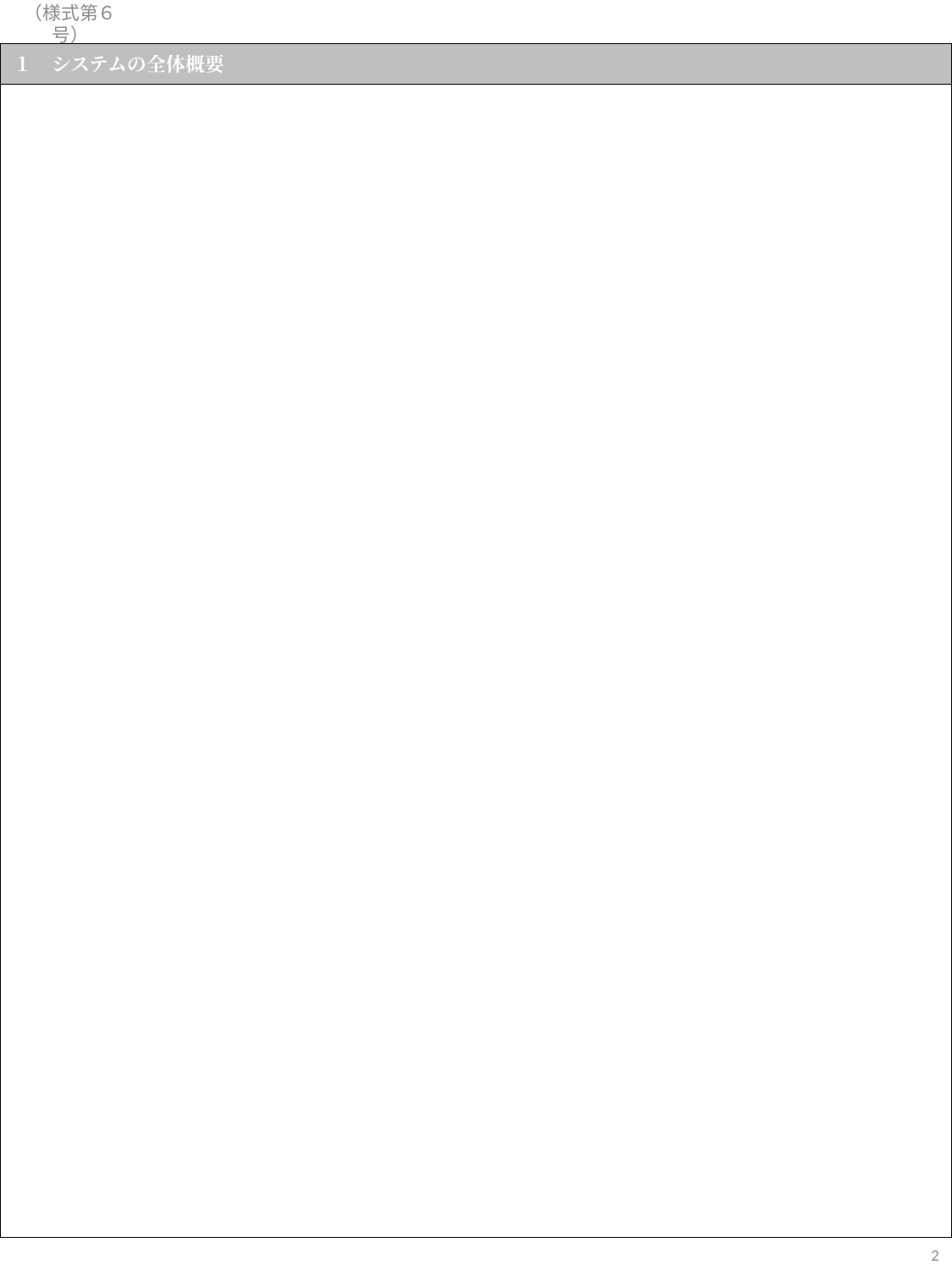

（様式第６号）
| １　システムの全体概要 |
| --- |
|  |
2